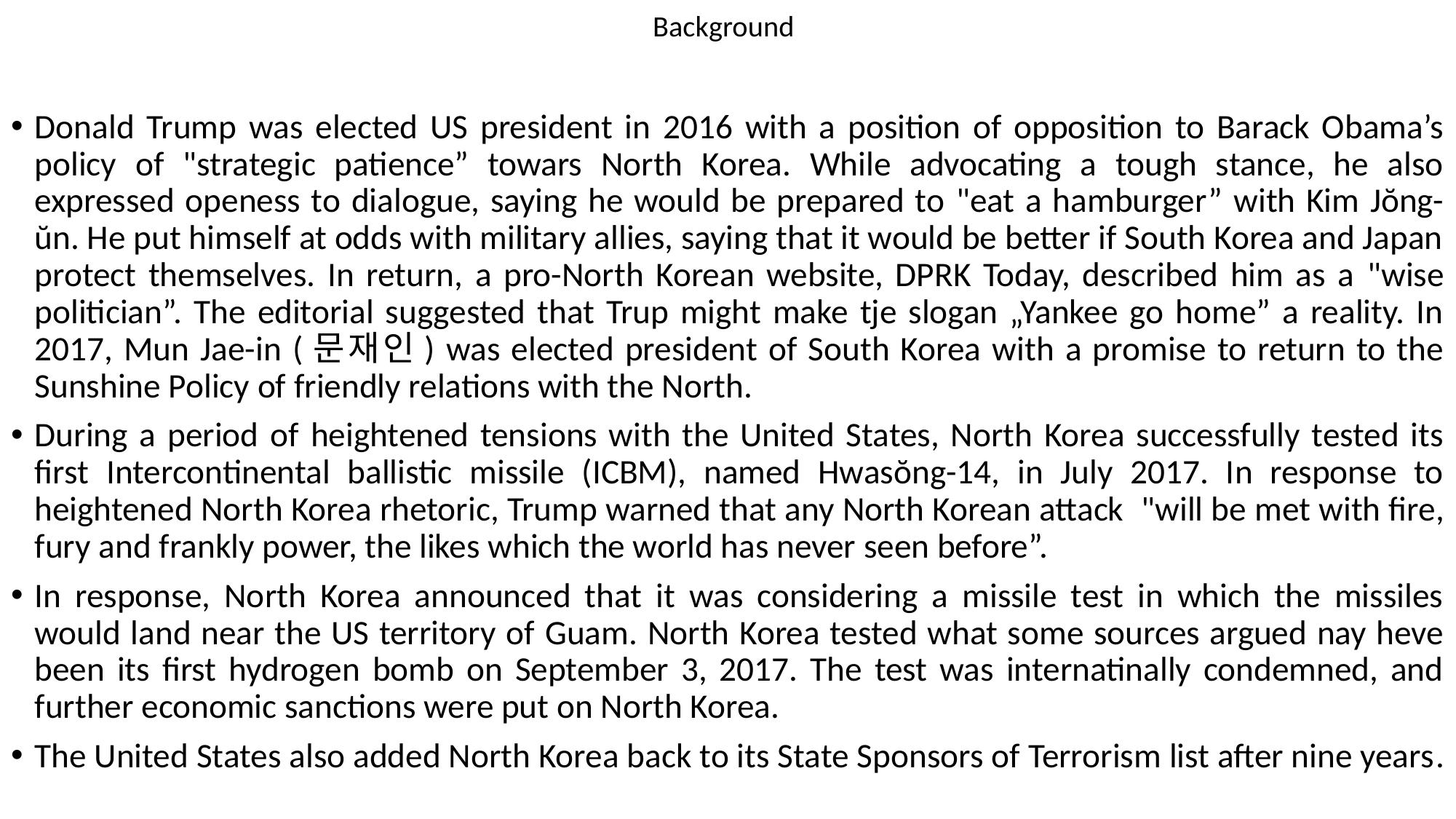

# Background

Donald Trump was elected US president in 2016 with a position of opposition to Barack Obama’s policy of "strategic patience” towars North Korea. While advocating a tough stance, he also expressed openess to dialogue, saying he would be prepared to "eat a hamburger” with Kim Jŏng-ŭn. He put himself at odds with military allies, saying that it would be better if South Korea and Japan protect themselves. In return, a pro-North Korean website, DPRK Today, described him as a "wise politician”. The editorial suggested that Trup might make tje slogan „Yankee go home” a reality. In 2017, Mun Jae-in (문재인) was elected president of South Korea with a promise to return to the Sunshine Policy of friendly relations with the North.
During a period of heightened tensions with the United States, North Korea successfully tested its first Intercontinental ballistic missile (ICBM), named Hwasŏng-14, in July 2017. In response to heightened North Korea rhetoric, Trump warned that any North Korean attack  "will be met with fire, fury and frankly power, the likes which the world has never seen before”.
In response, North Korea announced that it was considering a missile test in which the missiles would land near the US territory of Guam. North Korea tested what some sources argued nay heve been its first hydrogen bomb on September 3, 2017. The test was internatinally condemned, and further economic sanctions were put on North Korea.
The United States also added North Korea back to its State Sponsors of Terrorism list after nine years.